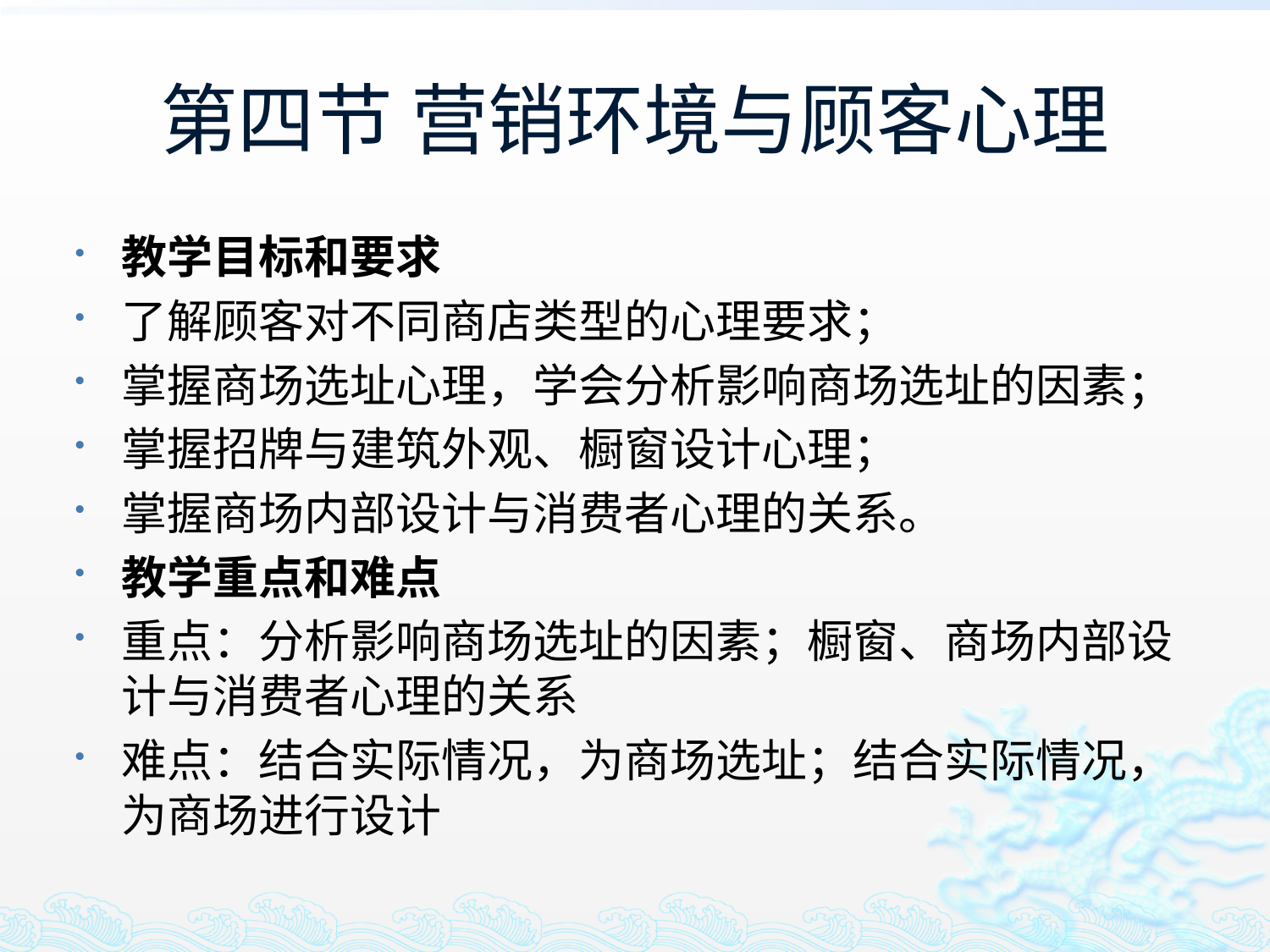

# 第四节 营销环境与顾客心理
教学目标和要求
了解顾客对不同商店类型的心理要求；
掌握商场选址心理，学会分析影响商场选址的因素；
掌握招牌与建筑外观、橱窗设计心理；
掌握商场内部设计与消费者心理的关系。
教学重点和难点
重点：分析影响商场选址的因素；橱窗、商场内部设计与消费者心理的关系
难点：结合实际情况，为商场选址；结合实际情况，为商场进行设计